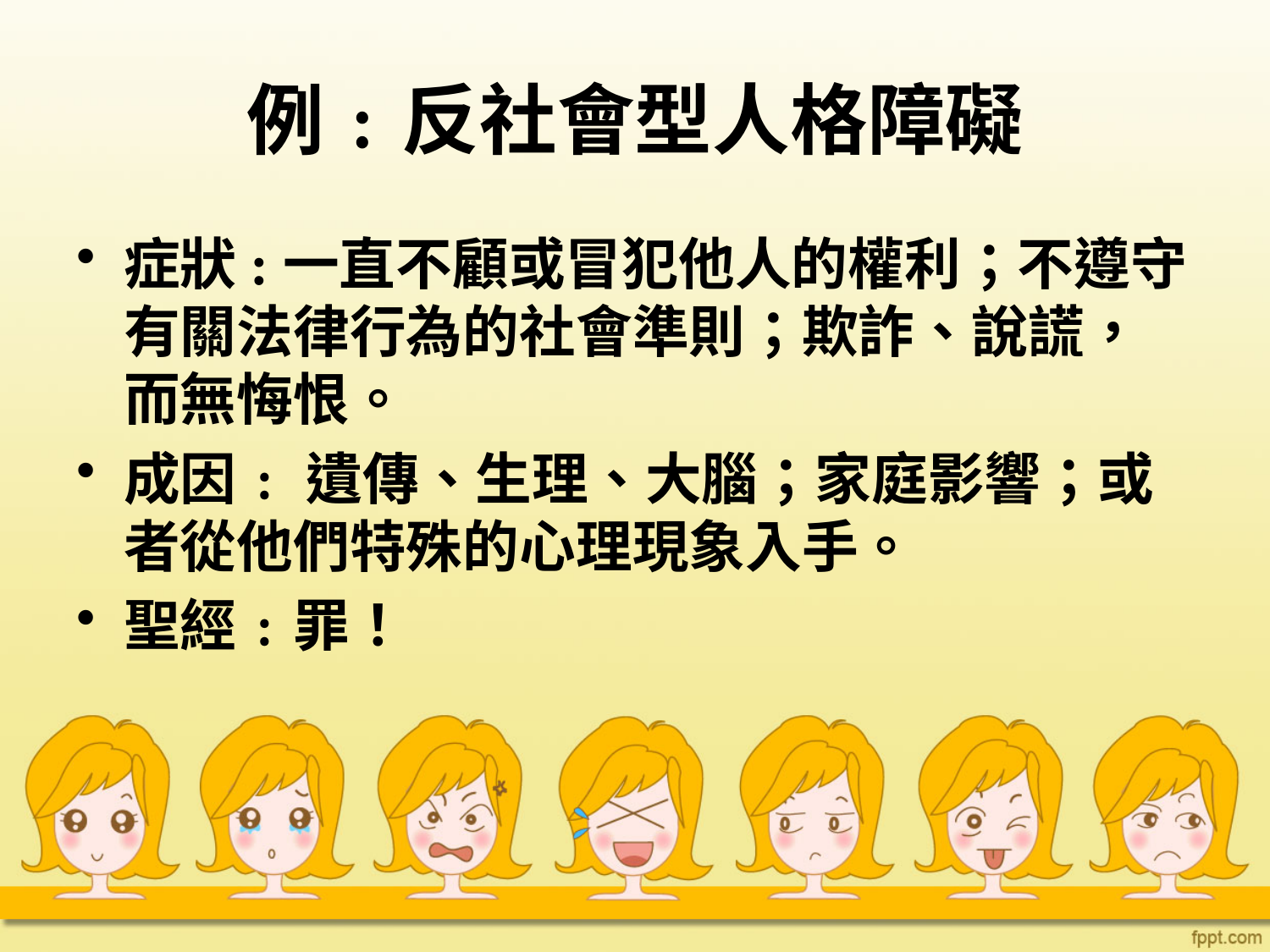

# 例﹕反社會型人格障礙
症狀:一直不顧或冒犯他人的權利；不遵守有關法律行為的社會準則；欺詐、說謊，而無悔恨。
成因﹕ 遺傳、生理、大腦；家庭影響；或者從他們特殊的心理現象入手。
聖經﹕罪！